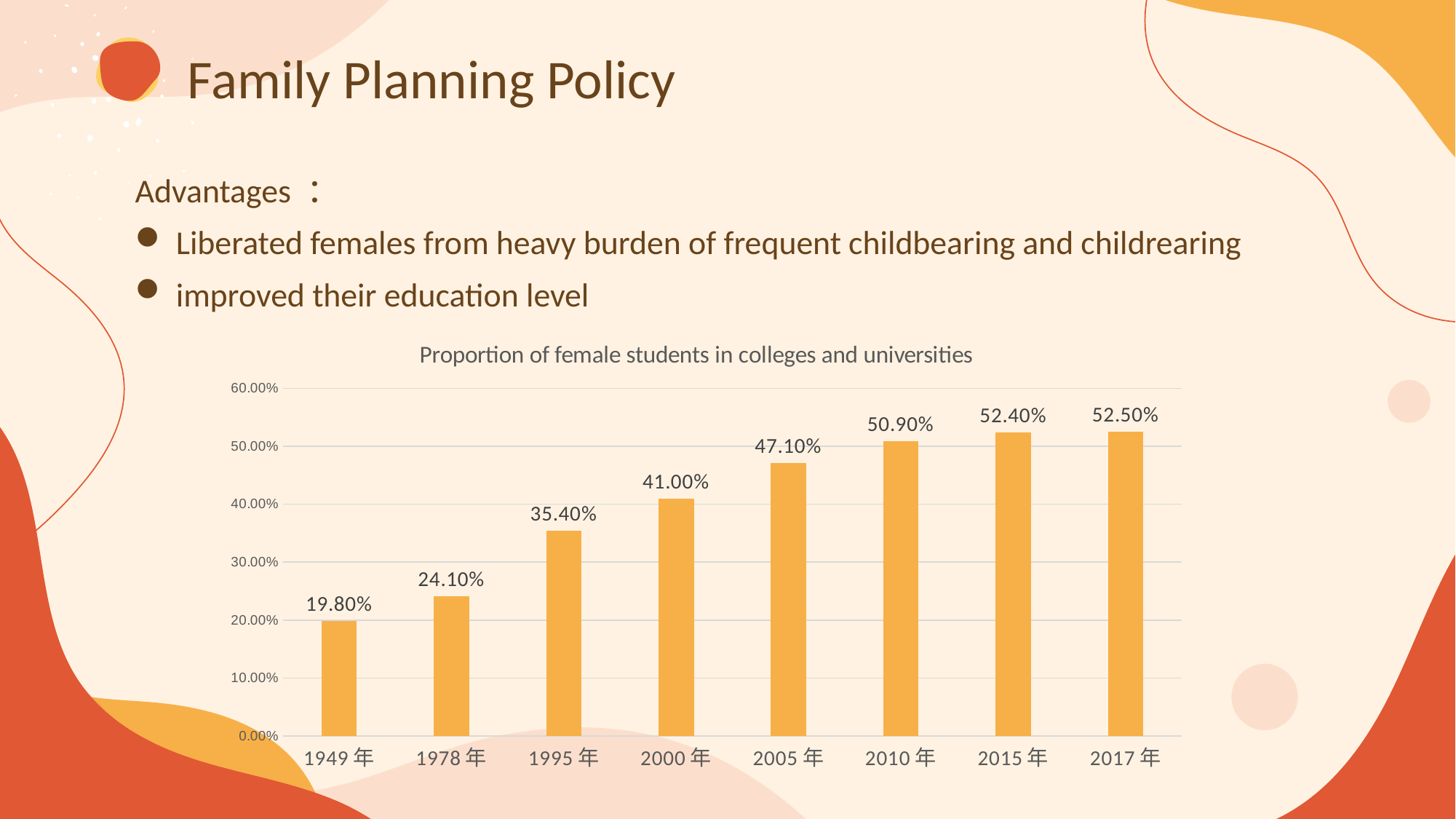

Family Planning Policy

Advantages ：
Liberated females from heavy burden of frequent childbearing and childrearing
improved their education level

### Chart: Proportion of female students in colleges and universities

| Category |  |
|---|---|
| 1949年 | 0.198 |
| 1978年 | 0.241 |
| 1995年 | 0.354 |
| 2000年 | 0.41 |
| 2005年 | 0.471 |
| 2010年 | 0.509 |
| 2015年 | 0.524 |
| 2017年 | 0.525 |